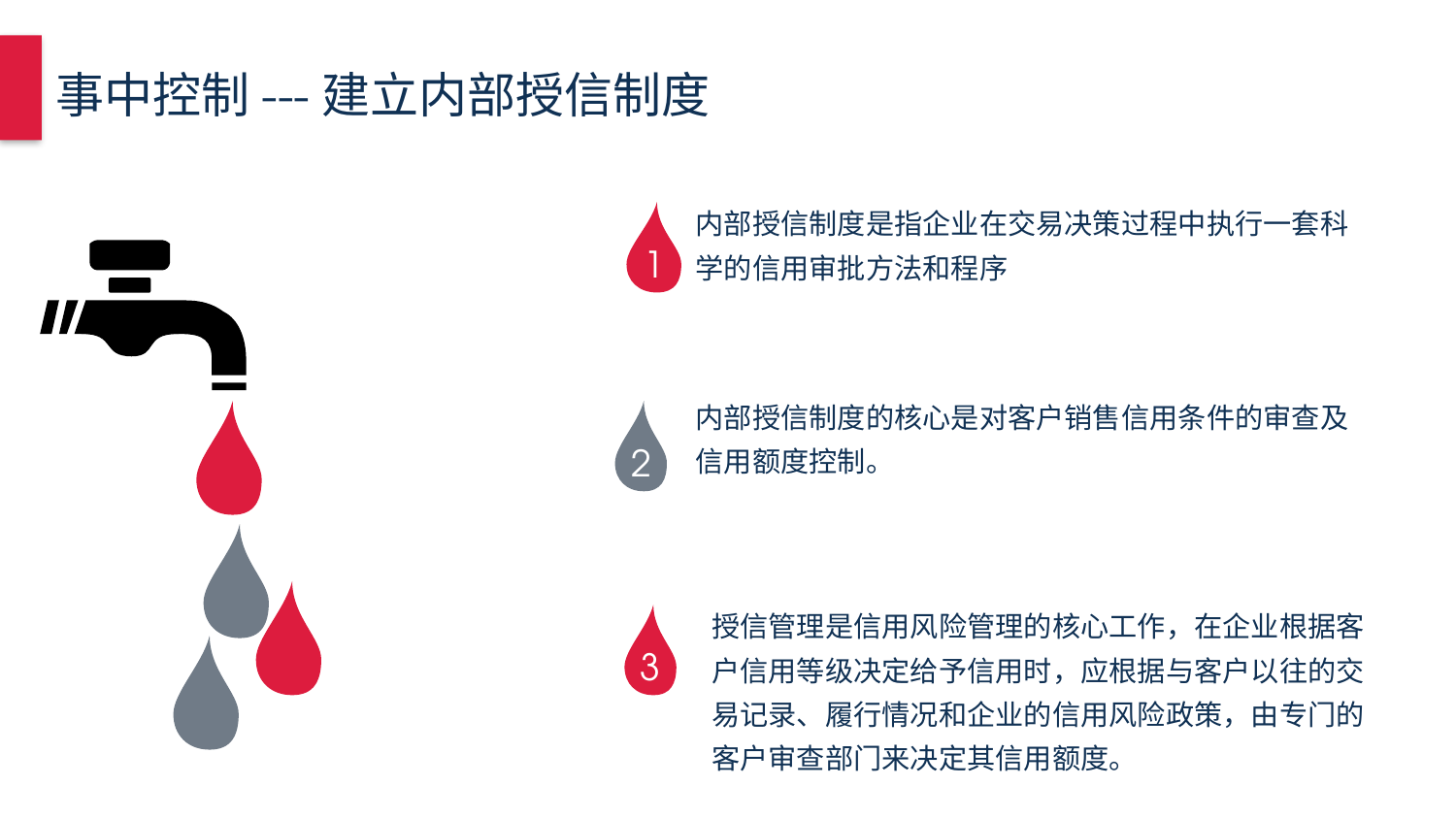

事中控制---建立内部授信制度
内部授信制度是指企业在交易决策过程中执行一套科学的信用审批方法和程序
1

内部授信制度的核心是对客户销售信用条件的审查及信用额度控制。
2

授信管理是信用风险管理的核心工作，在企业根据客户信用等级决定给予信用时，应根据与客户以往的交易记录、履行情况和企业的信用风险政策，由专门的客户审查部门来决定其信用额度。
3